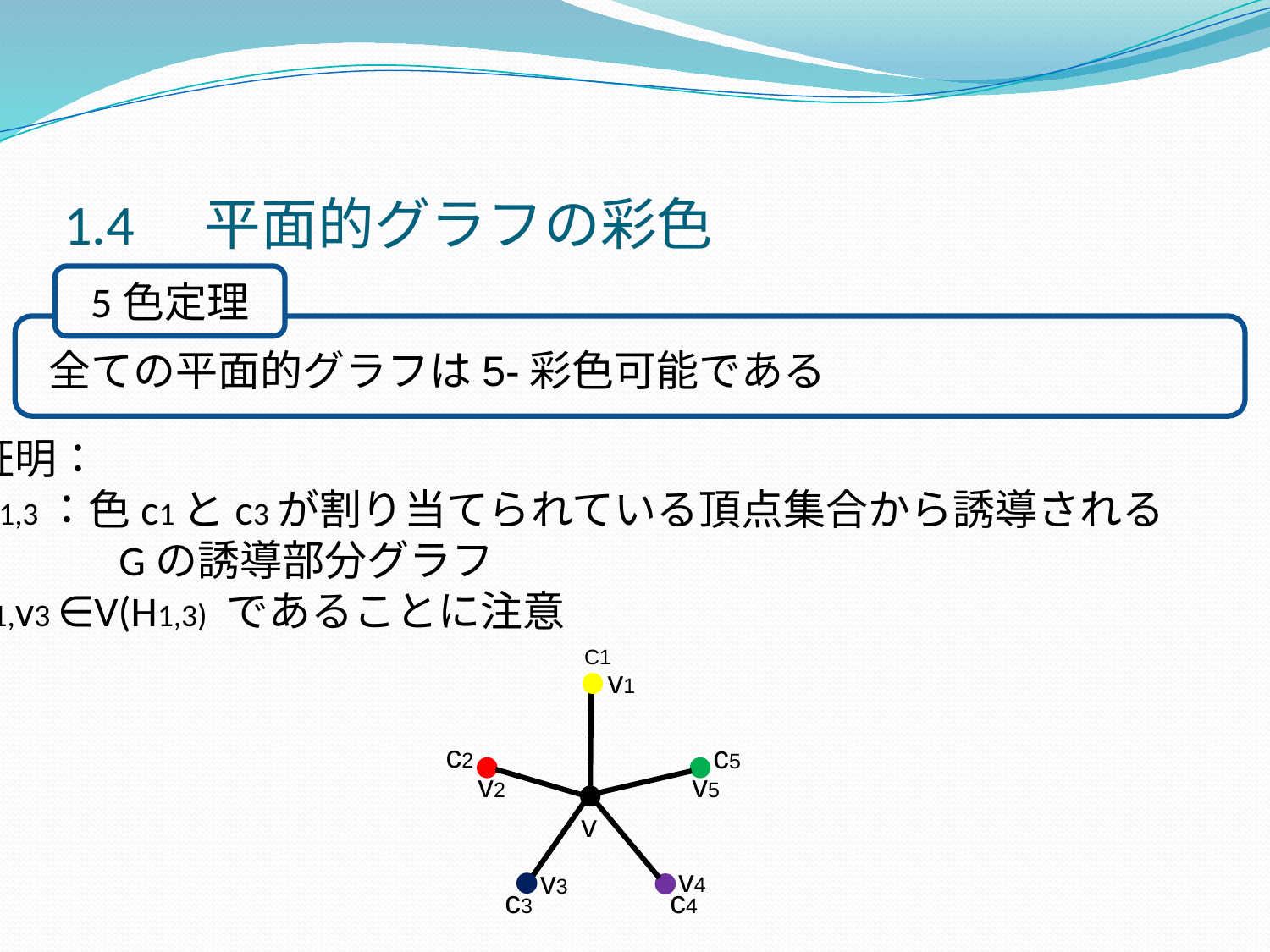

# 1.4　平面的グラフの彩色

5色定理

全ての平面的グラフは5-彩色可能である

証明：
H1,3：色c1とc3が割り当てられている頂点集合から誘導される
　　　 Gの誘導部分グラフ
v1,v3 ∈V(H1,3) であることに注意

C1
v1

v2
v5
v
v4
v3
c2
c5
c3
c4